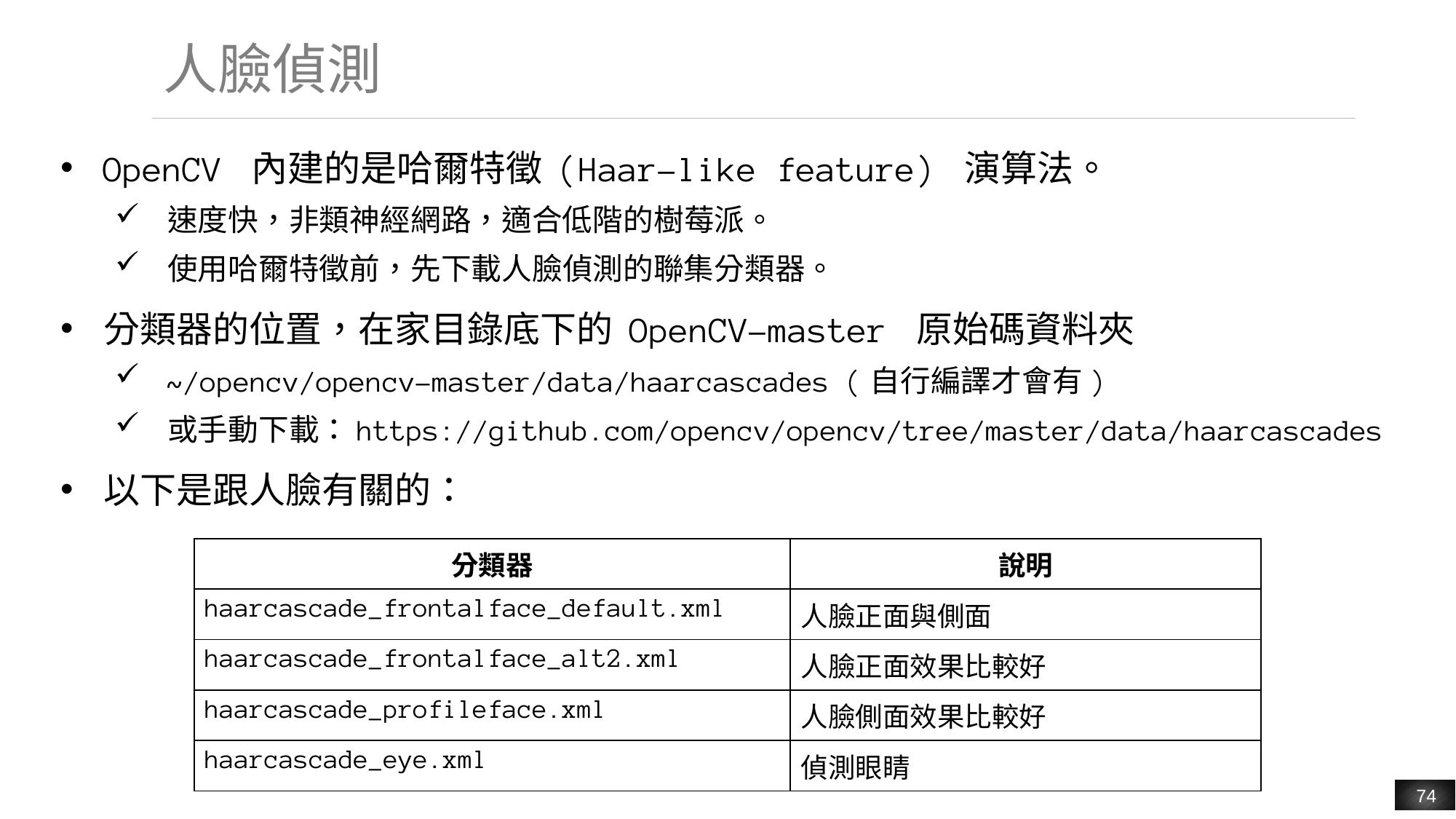

# 人臉偵測
OpenCV 內建的是哈爾特徵 (Haar-like feature) 演算法。
速度快，非類神經網路，適合低階的樹莓派。
使用哈爾特徵前，先下載人臉偵測的聯集分類器。
分類器的位置，在家目錄底下的 OpenCV-master 原始碼資料夾
~/opencv/opencv-master/data/haarcascades (自行編譯才會有)
或手動下載：https://github.com/opencv/opencv/tree/master/data/haarcascades
以下是跟人臉有關的：
| 分類器 | 說明 |
| --- | --- |
| haarcascade\_frontalface\_default.xml | 人臉正面與側面 |
| haarcascade\_frontalface\_alt2.xml | 人臉正面效果比較好 |
| haarcascade\_profileface.xml | 人臉側面效果比較好 |
| haarcascade\_eye.xml | 偵測眼睛 |